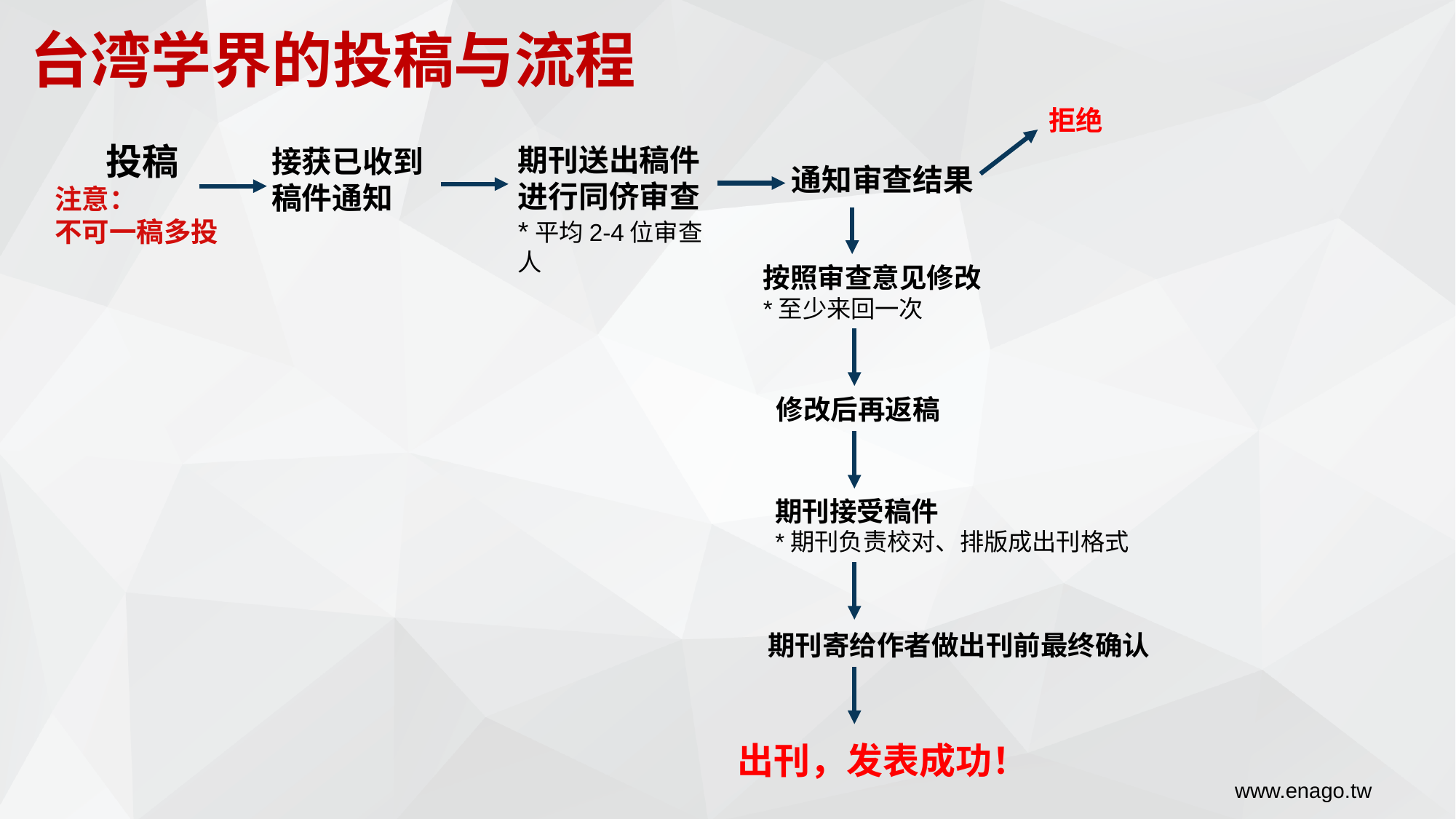

台湾学界的投稿与流程

拒绝
投稿
注意：
不可一稿多投
期刊送出稿件进行同侪审查
*平均2-4位审查人
接获已收到稿件通知
通知审查结果
按照审查意见修改
*至少来回一次
修改后再返稿
期刊接受稿件
*期刊负责校对、排版成出刊格式
期刊寄给作者做出刊前最终确认
出刊，发表成功！
www.enago.tw